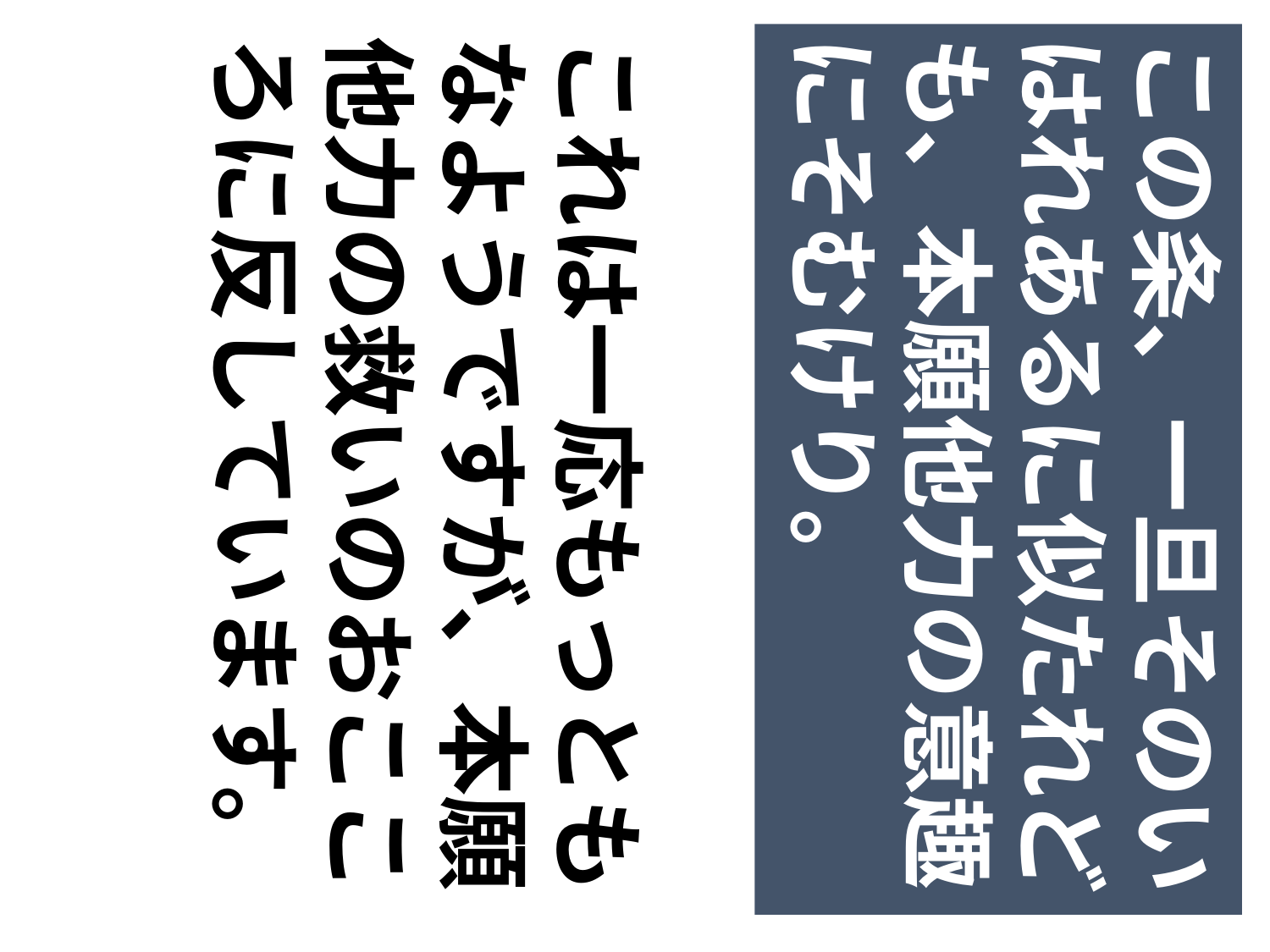

これは一応もっともなようですが、本願他力の救いのおこころに反しています。
この条、一旦そのいはれあるに似たれども、本願他力の意趣にそむけり。